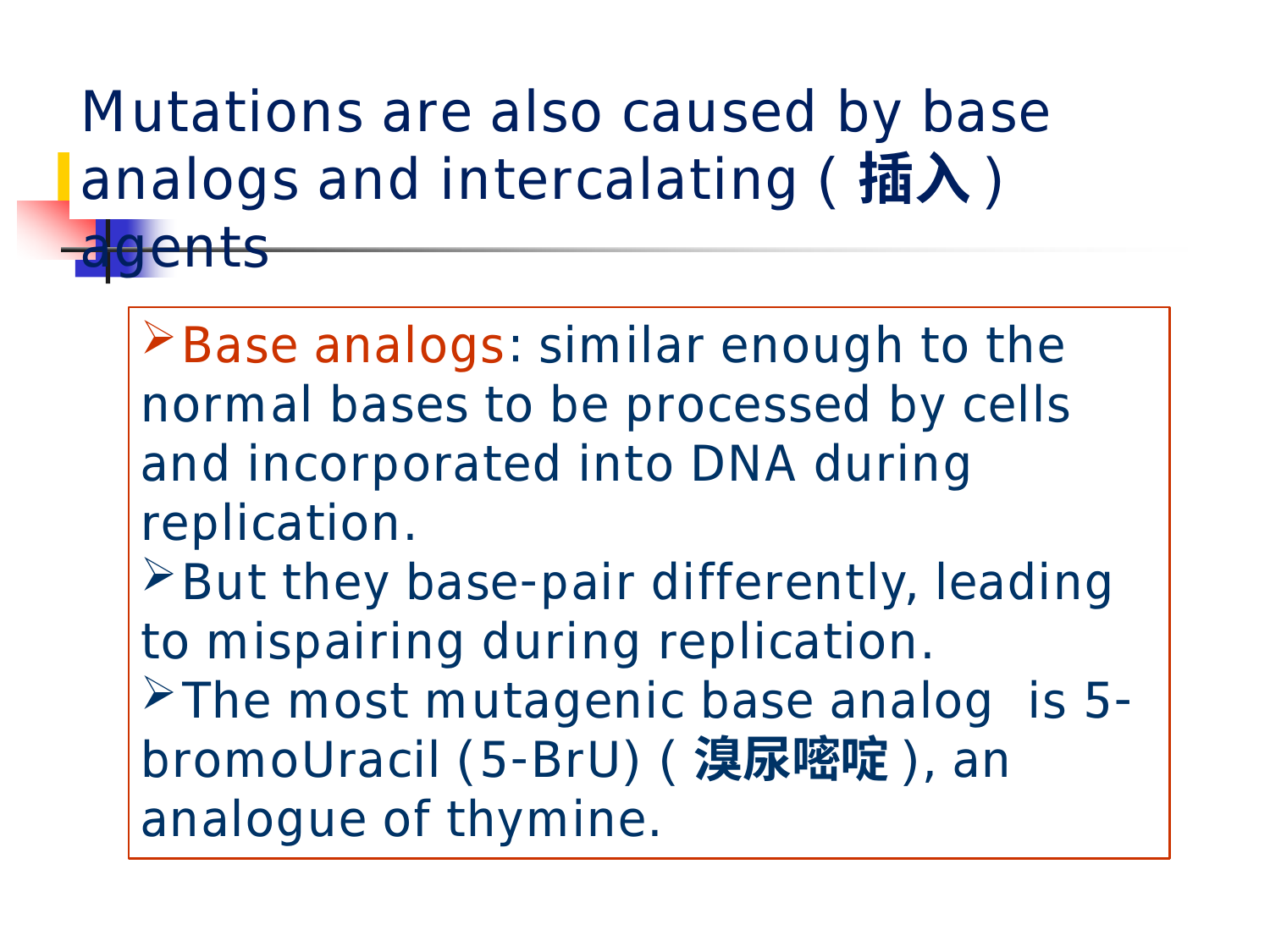

# Mutations are also caused by base analogs and intercalating (插入) agents

	Base analogs: similar enough to the normal bases to be processed by cells and incorporated into DNA during replication.
	But they base-pair differently, leading to mispairing during replication.
	The most mutagenic base analog	is 5- bromoUracil (5-BrU) (溴尿嘧啶), an analogue of thymine.